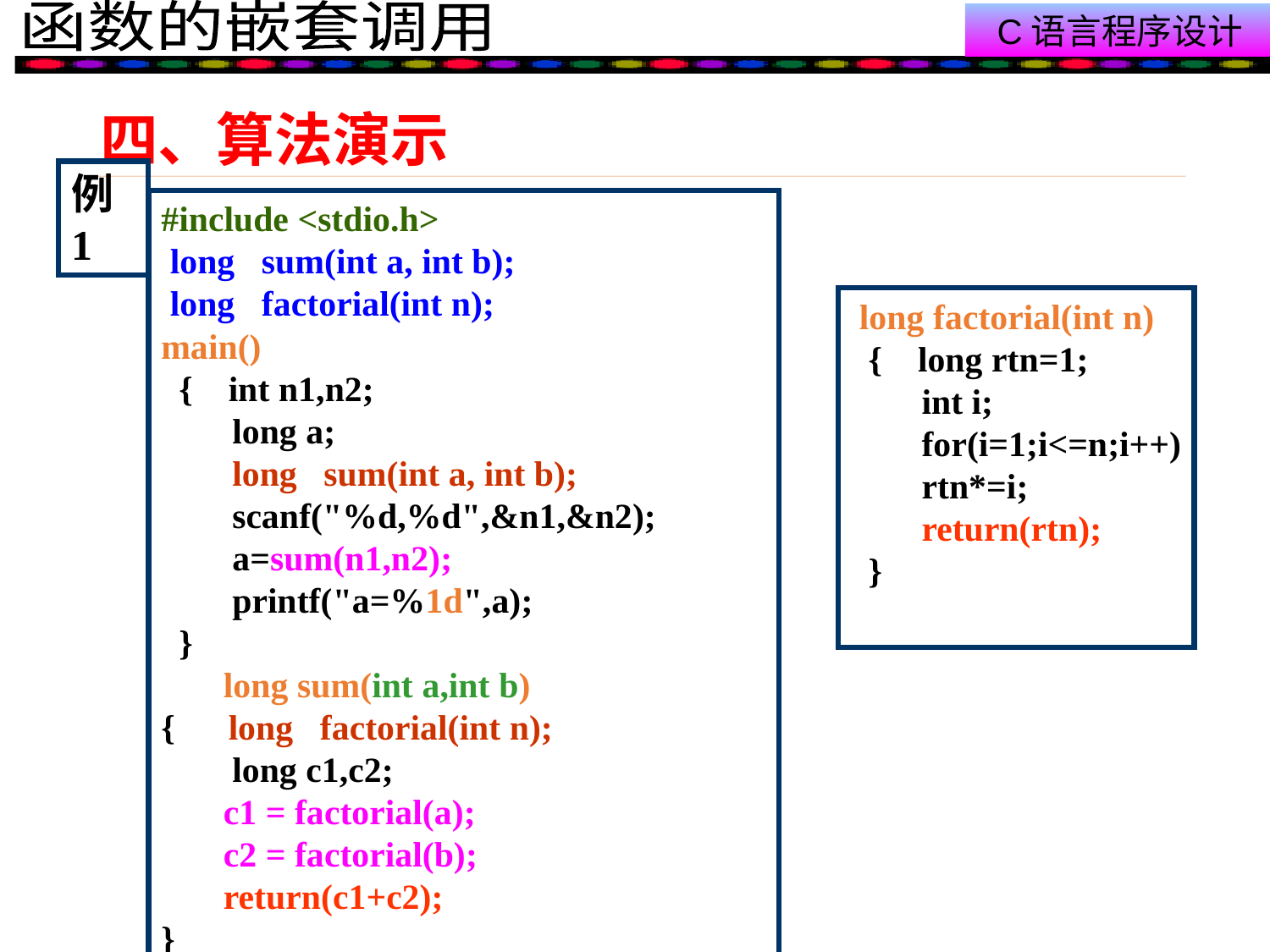

# 四、算法演示
例1
#include <stdio.h>
 long   sum(int a, int b);
 long   factorial(int n);
main()
  {    int n1,n2;
        long a;
        long   sum(int a, int b);
        scanf("%d,%d",&n1,&n2);
        a=sum(n1,n2);
        printf("a=%1d",a);
  }
       long sum(int a,int b)
{      long   factorial(int n);
        long c1,c2;
       c1 = factorial(a);
       c2 = factorial(b);
       return(c1+c2);
}

 long factorial(int n)
  {    long rtn=1;
        int i;
        for(i=1;i<=n;i++)
        rtn*=i;
        return(rtn);
  }